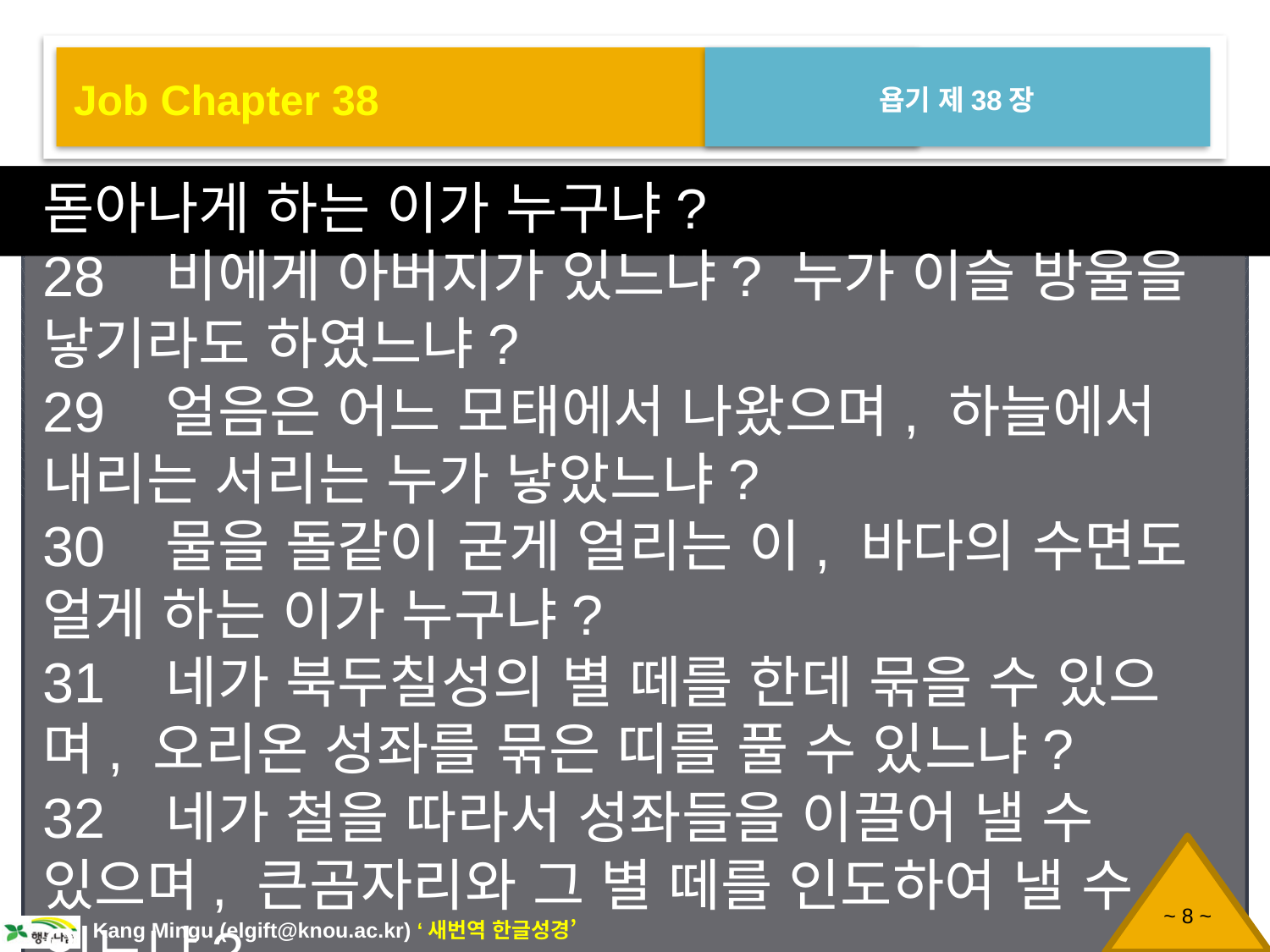

Job Chapter 38
욥기 제38장
돋아나게 하는 이가 누구냐?
28   비에게 아버지가 있느냐? 누가 이슬 방울을 낳기라도 하였느냐?
29   얼음은 어느 모태에서 나왔으며, 하늘에서 내리는 서리는 누가 낳았느냐?
30   물을 돌같이 굳게 얼리는 이, 바다의 수면도 얼게 하는 이가 누구냐?
31   네가 북두칠성의 별 떼를 한데 묶을 수 있으며, 오리온 성좌를 묶은 띠를 풀 수 있느냐?
32   네가 철을 따라서 성좌들을 이끌어 낼 수 있으며, 큰곰자리와 그 별 떼를 인도하여 낼 수 있느냐?